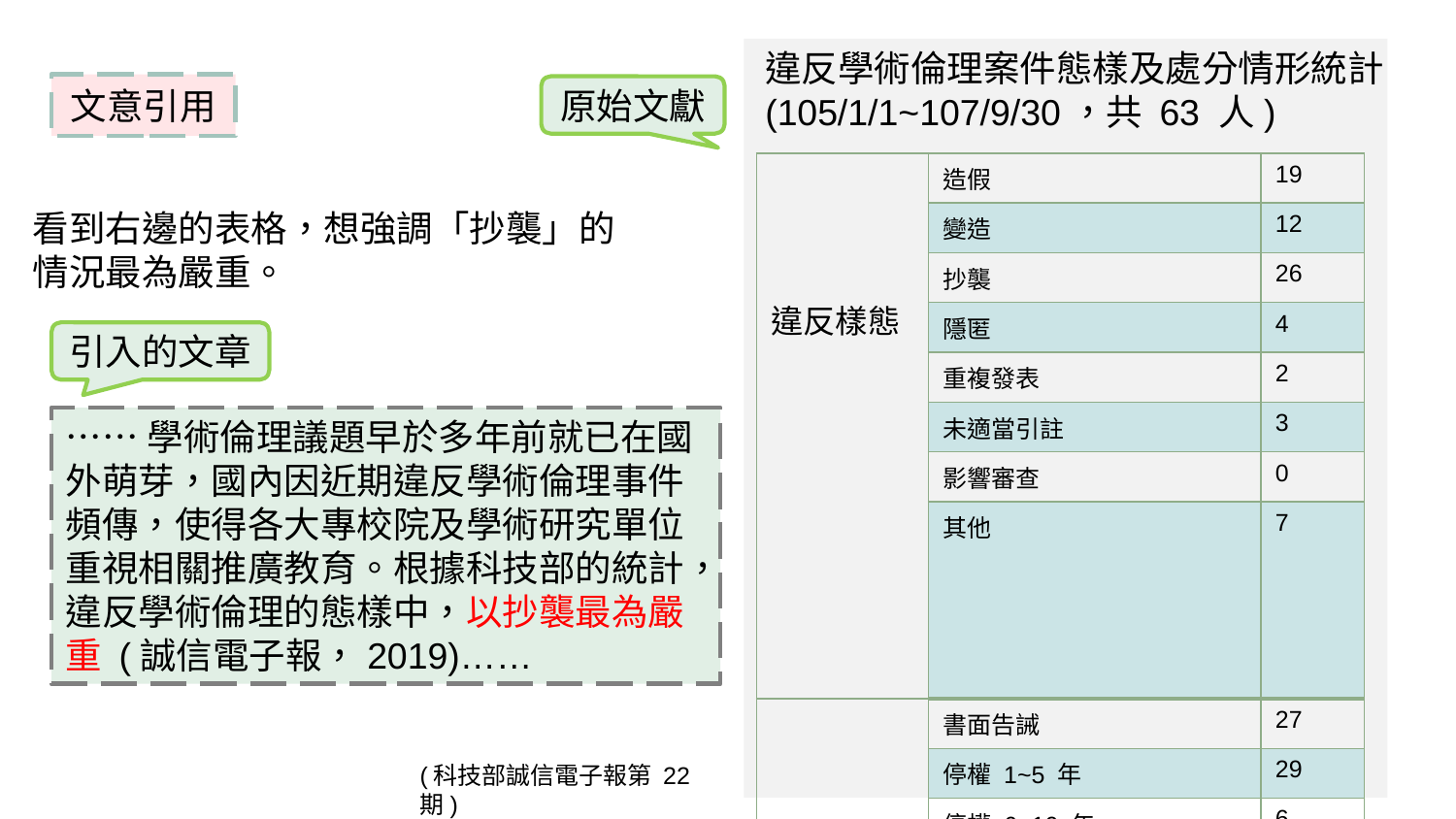

違反學術倫理案件態樣及處分情形統計 (105/1/1~107/9/30，共 63 人)
文意引用
原始文獻
| 違反樣態 | 造假 | 19 |
| --- | --- | --- |
|  | 變造 | 12 |
|  | 抄襲 | 26 |
|  | 隱匿 | 4 |
|  | 重複發表 | 2 |
|  | 未適當引註 | 3 |
|  | 影響審查 | 0 |
|  | 其他 | 7 |
| 處分情形 | 書面告誡 | 27 |
|  | 停權 1~5 年 | 29 |
|  | 停權 6~10 年 | 6 |
|  | 追回補主費用、獎勵 (費)、獎金或獎勵金 | 8 |
|  | 撤銷獎項 | 1 |
看到右邊的表格，想強調「抄襲」的情況最為嚴重。
引入的文章
……學術倫理議題早於多年前就已在國外萌芽，國內因近期違反學術倫理事件頻傳，使得各大專校院及學術研究單位重視相關推廣教育。根據科技部的統計，違反學術倫理的態樣中，以抄襲最為嚴重 (誠信電子報，2019)……
(科技部誠信電子報第 22 期)